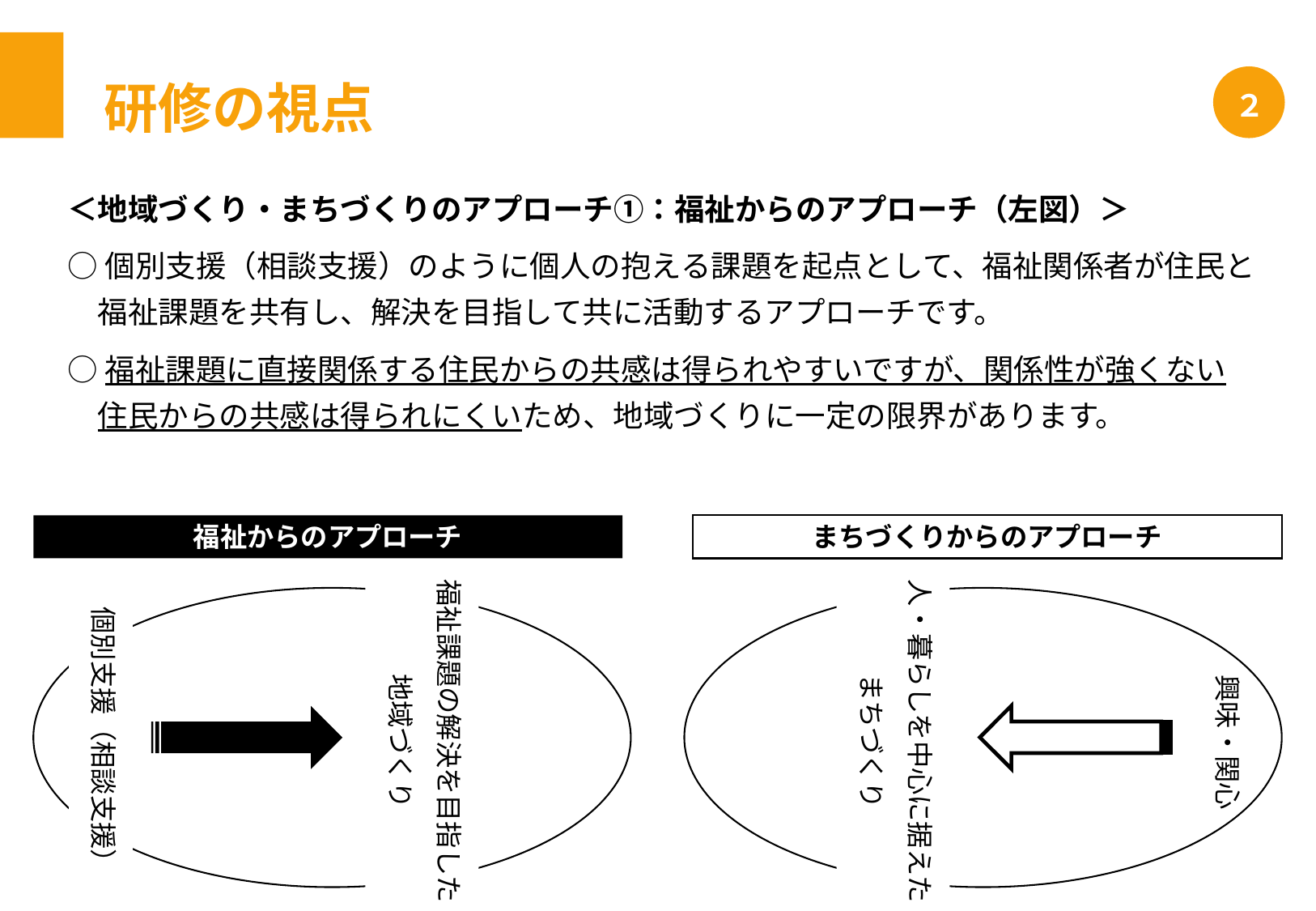

研修の視点
２
＜地域づくり・まちづくりのアプローチ①：福祉からのアプローチ（左図）＞
○個別支援（相談支援）のように個人の抱える課題を起点として、福祉関係者が住民と
　福祉課題を共有し、解決を目指して共に活動するアプローチです。
○福祉課題に直接関係する住民からの共感は得られやすいですが、関係性が強くない
　住民からの共感は得られにくいため、地域づくりに一定の限界があります。
福祉からのアプローチ
まちづくりからのアプローチ
人・暮らしを中心に据えた
まちづくり
福祉課題の解決を目指した
地域づくり

個別支援（相談支援）
興味・関心